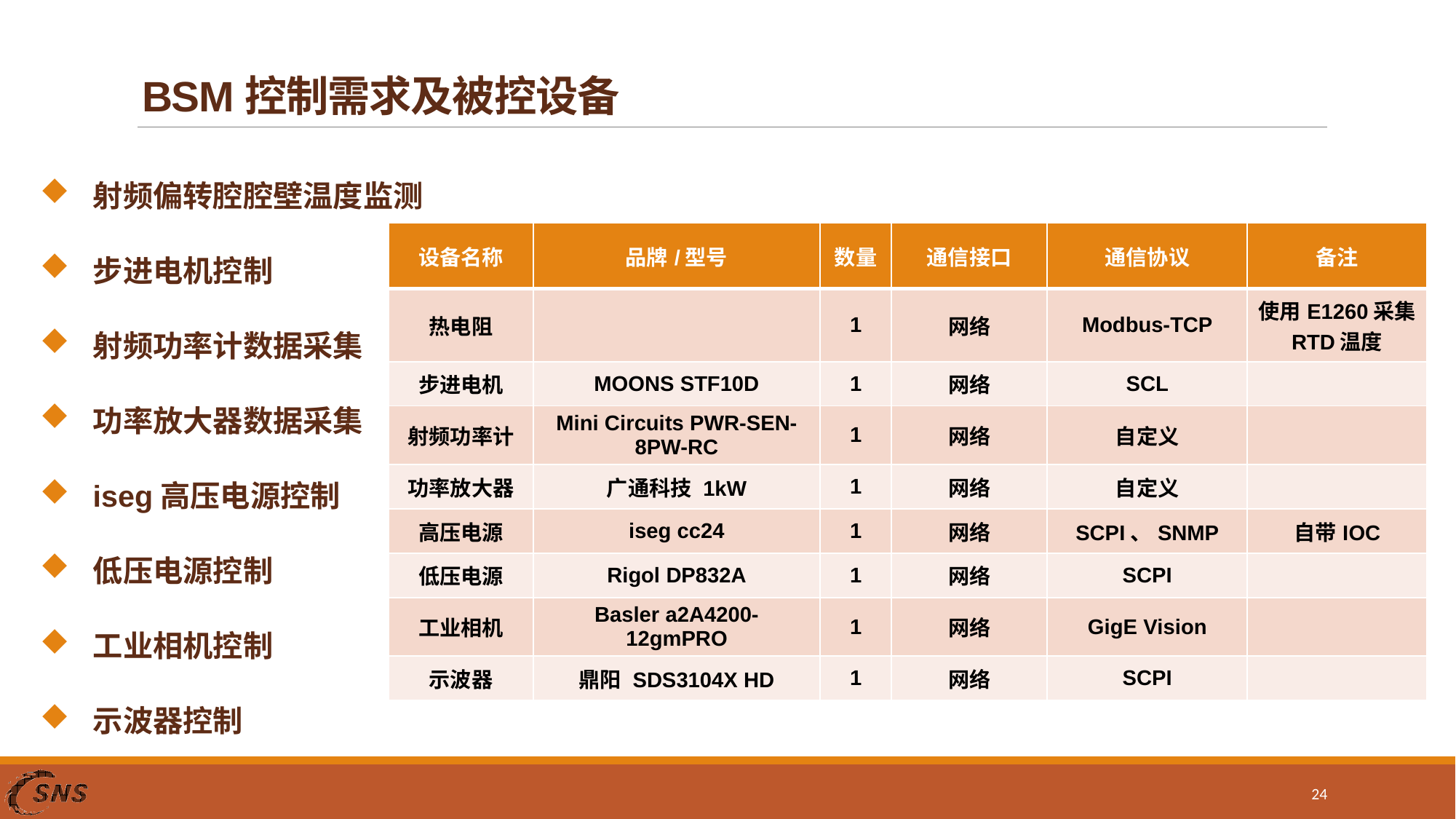

# BSM控制需求及被控设备
射频偏转腔腔壁温度监测
步进电机控制
射频功率计数据采集
功率放大器数据采集
iseg高压电源控制
低压电源控制
工业相机控制
示波器控制
| 设备名称 | 品牌/型号 | 数量 | 通信接口 | 通信协议 | 备注 |
| --- | --- | --- | --- | --- | --- |
| 热电阻 |  | 1 | 网络 | Modbus-TCP | 使用E1260采集RTD温度 |
| 步进电机 | MOONS STF10D | 1 | 网络 | SCL |  |
| 射频功率计 | Mini Circuits PWR-SEN-8PW-RC | 1 | 网络 | 自定义 |  |
| 功率放大器 | 广通科技 1kW | 1 | 网络 | 自定义 |  |
| 高压电源 | iseg cc24 | 1 | 网络 | SCPI、SNMP | 自带IOC |
| 低压电源 | Rigol DP832A | 1 | 网络 | SCPI |  |
| 工业相机 | Basler a2A4200-12gmPRO | 1 | 网络 | GigE Vision |  |
| 示波器 | 鼎阳 SDS3104X HD | 1 | 网络 | SCPI |  |
24